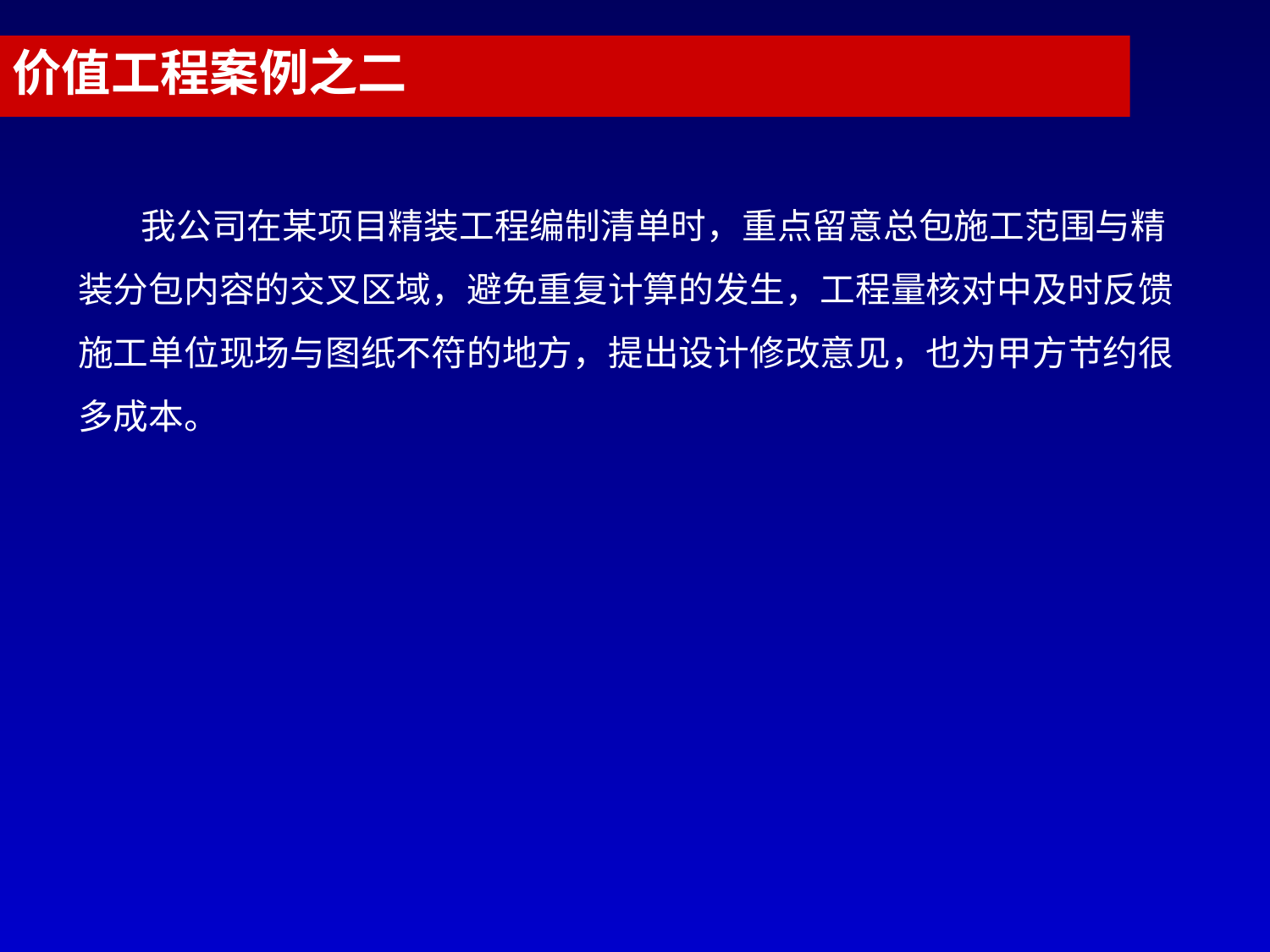

价值工程案例之二
       我公司在某项目精装工程编制清单时，重点留意总包施工范围与精装分包内容的交叉区域，避免重复计算的发生，工程量核对中及时反馈施工单位现场与图纸不符的地方，提出设计修改意见，也为甲方节约很多成本。
126